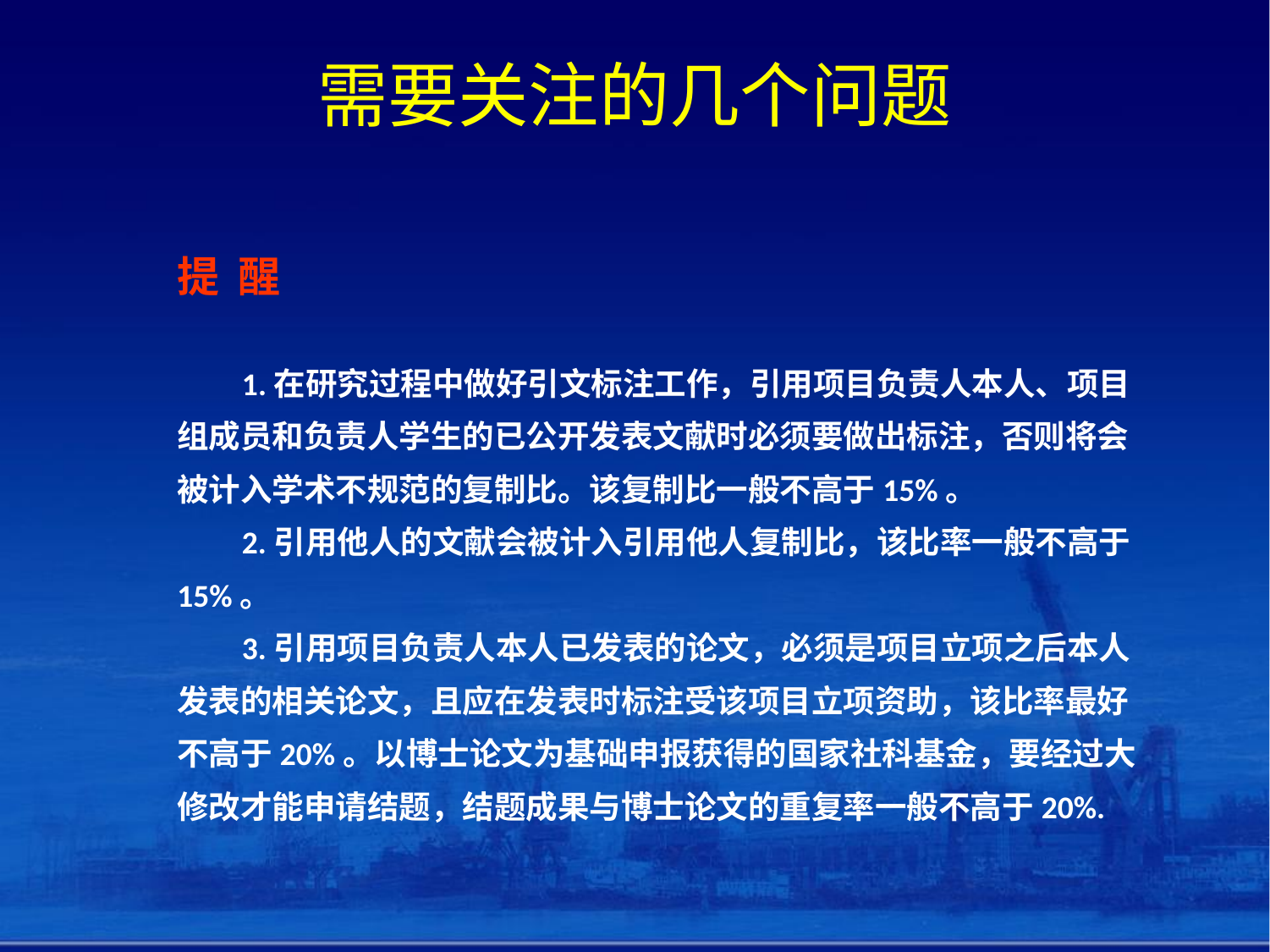

# 需要关注的几个问题
提  醒

         1.在研究过程中做好引文标注工作，引用项目负责人本人、项目组成员和负责人学生的已公开发表文献时必须要做出标注，否则将会被计入学术不规范的复制比。该复制比一般不高于15%。
         2.引用他人的文献会被计入引用他人复制比，该比率一般不高于15%。
         3.引用项目负责人本人已发表的论文，必须是项目立项之后本人发表的相关论文，且应在发表时标注受该项目立项资助，该比率最好不高于20%。以博士论文为基础申报获得的国家社科基金，要经过大修改才能申请结题，结题成果与博士论文的重复率一般不高于20%.